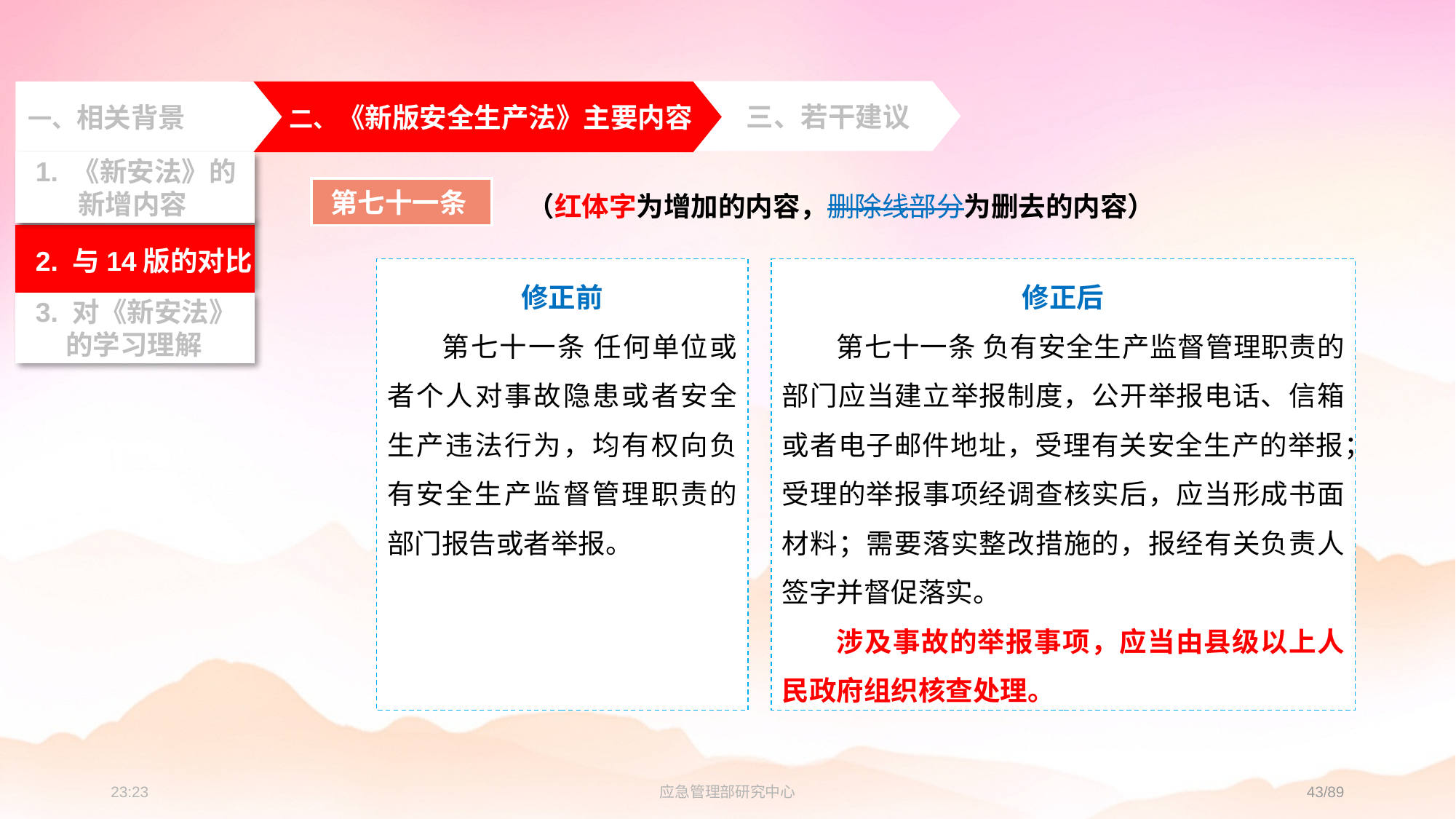

三、若干建议
一、相关背景
     二、《新版安全生产法》主要内容
 2. 与14版的对比
 3. 对《新安法》
     的学习理解
 1. 《新安法》的
       新增内容
第七十一条
修正后
第七十一条 负有安全生产监督管理职责的部门应当建立举报制度，公开举报电话、信箱或者电子邮件地址，受理有关安全生产的举报；受理的举报事项经调查核实后，应当形成书面材料；需要落实整改措施的，报经有关负责人签字并督促落实。
涉及事故的举报事项，应当由县级以上人民政府组织核查处理。
修正前
第七十一条 任何单位或者个人对事故隐患或者安全生产违法行为，均有权向负有安全生产监督管理职责的部门报告或者举报。
（红体字为增加的内容，删除线部分为删去的内容）
23:23
应急管理部研究中心
43/89